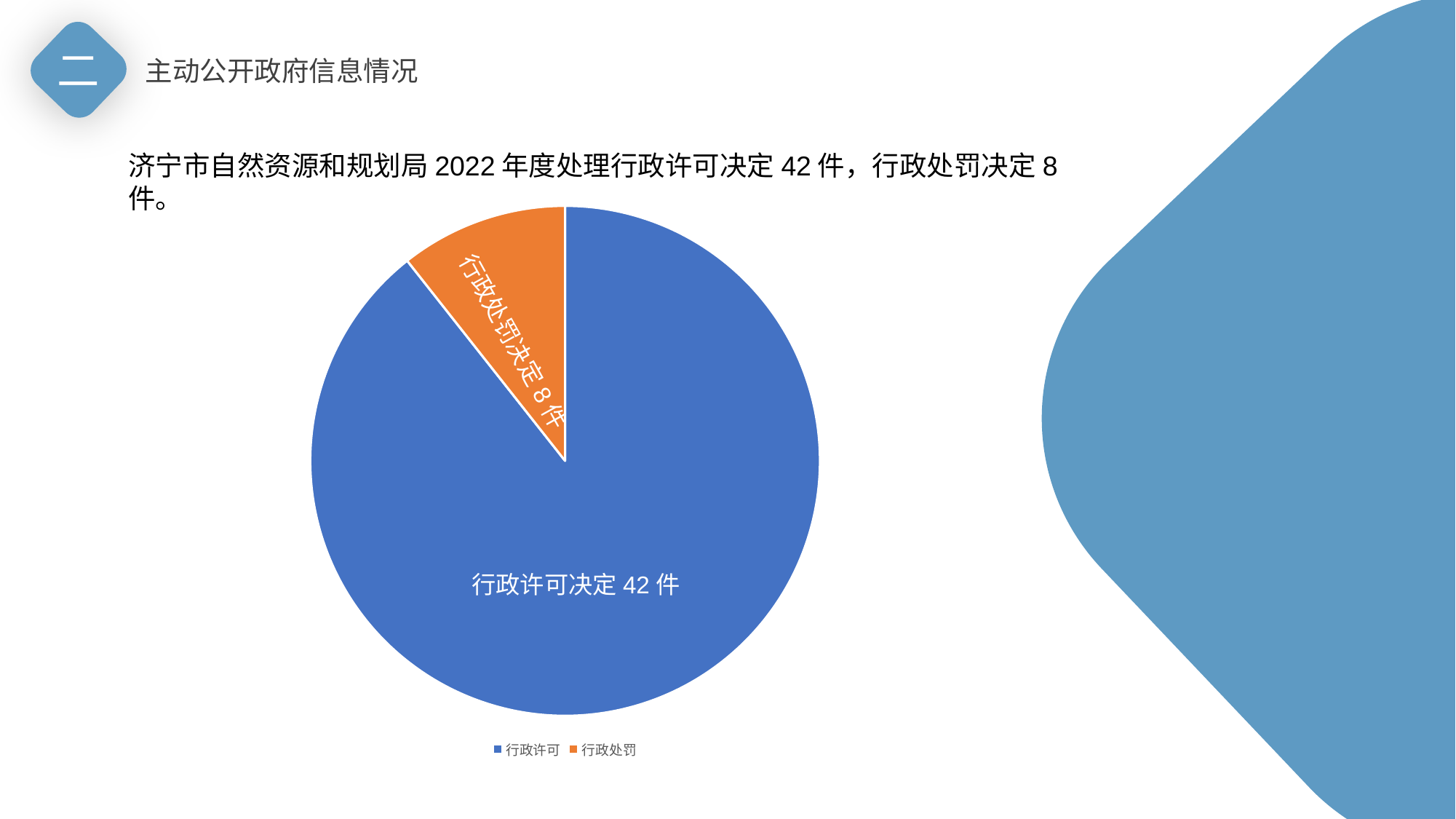

二
主动公开政府信息情况

济宁市自然资源和规划局2022年度处理行政许可决定42件，行政处罚决定8件。

### Chart

| Category | 列1 |
|---|---|
| 行政许可 | 42.0 |
| 行政处罚 | 5.0 |
|  | None |
|  | None |
行政处罚决定8件
行政许可决定42件